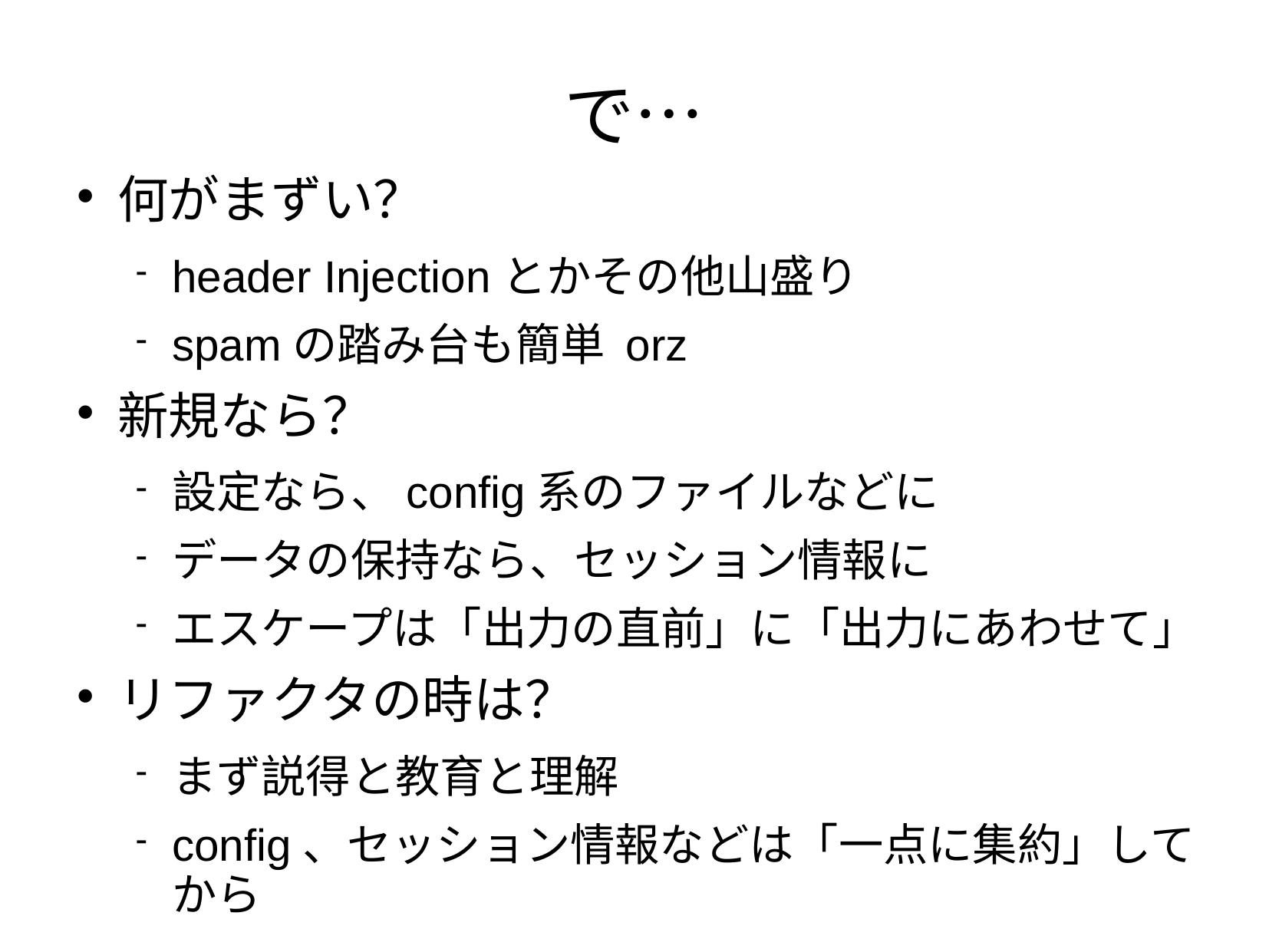

# で…
何がまずい？
header Injectionとかその他山盛り
spamの踏み台も簡単 orz
新規なら？
設定なら、config系のファイルなどに
データの保持なら、セッション情報に
エスケープは「出力の直前」に「出力にあわせて」
リファクタの時は？
まず説得と教育と理解
config、セッション情報などは「一点に集約」してから